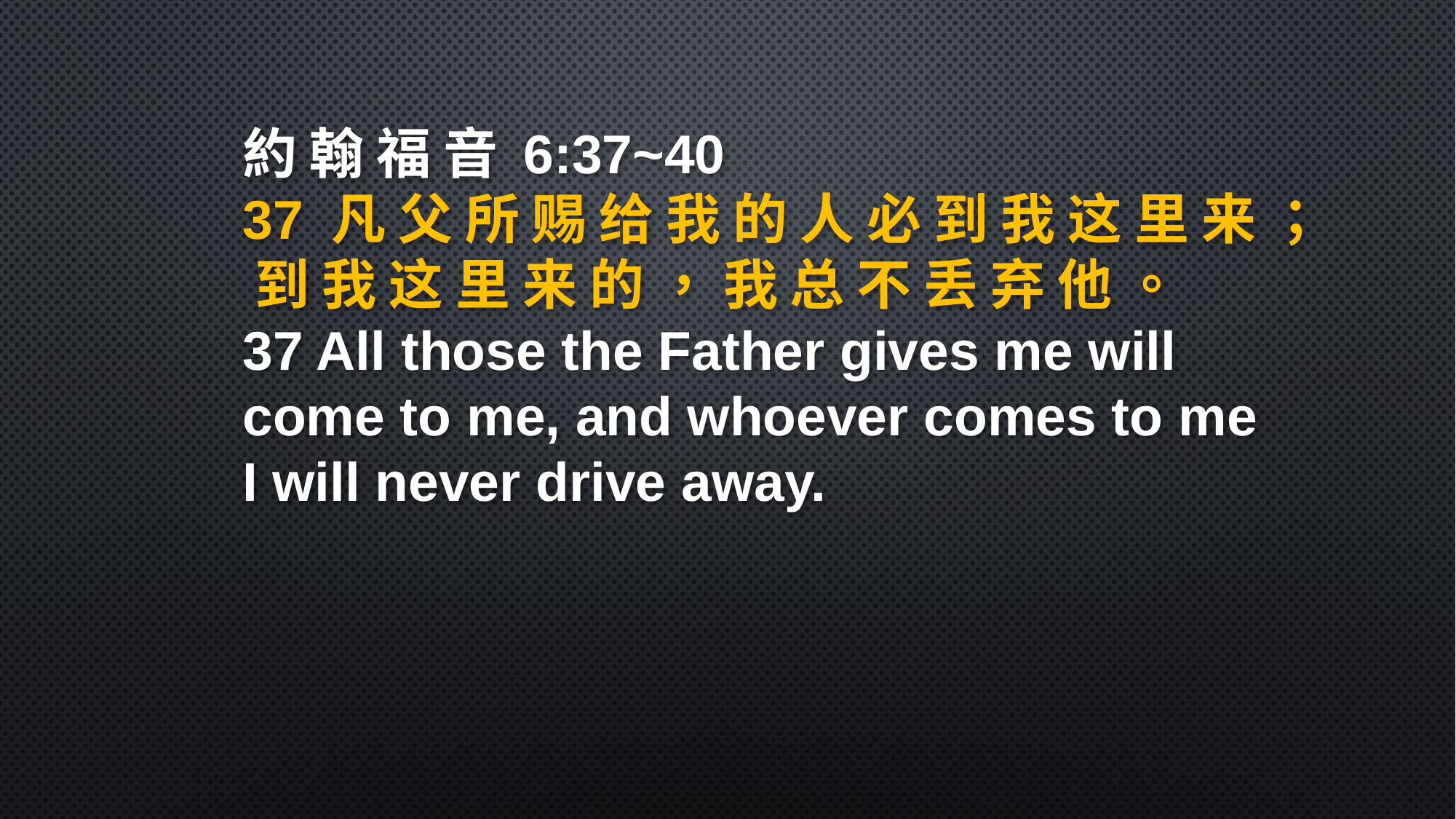

約 翰 福 音 6:37~40
37 凡 父 所 赐 给 我 的 人 必 到 我 这 里 来 ； 到 我 这 里 来 的 ， 我 总 不 丢 弃 他 。
37 All those the Father gives me will come to me, and whoever comes to me I will never drive away.